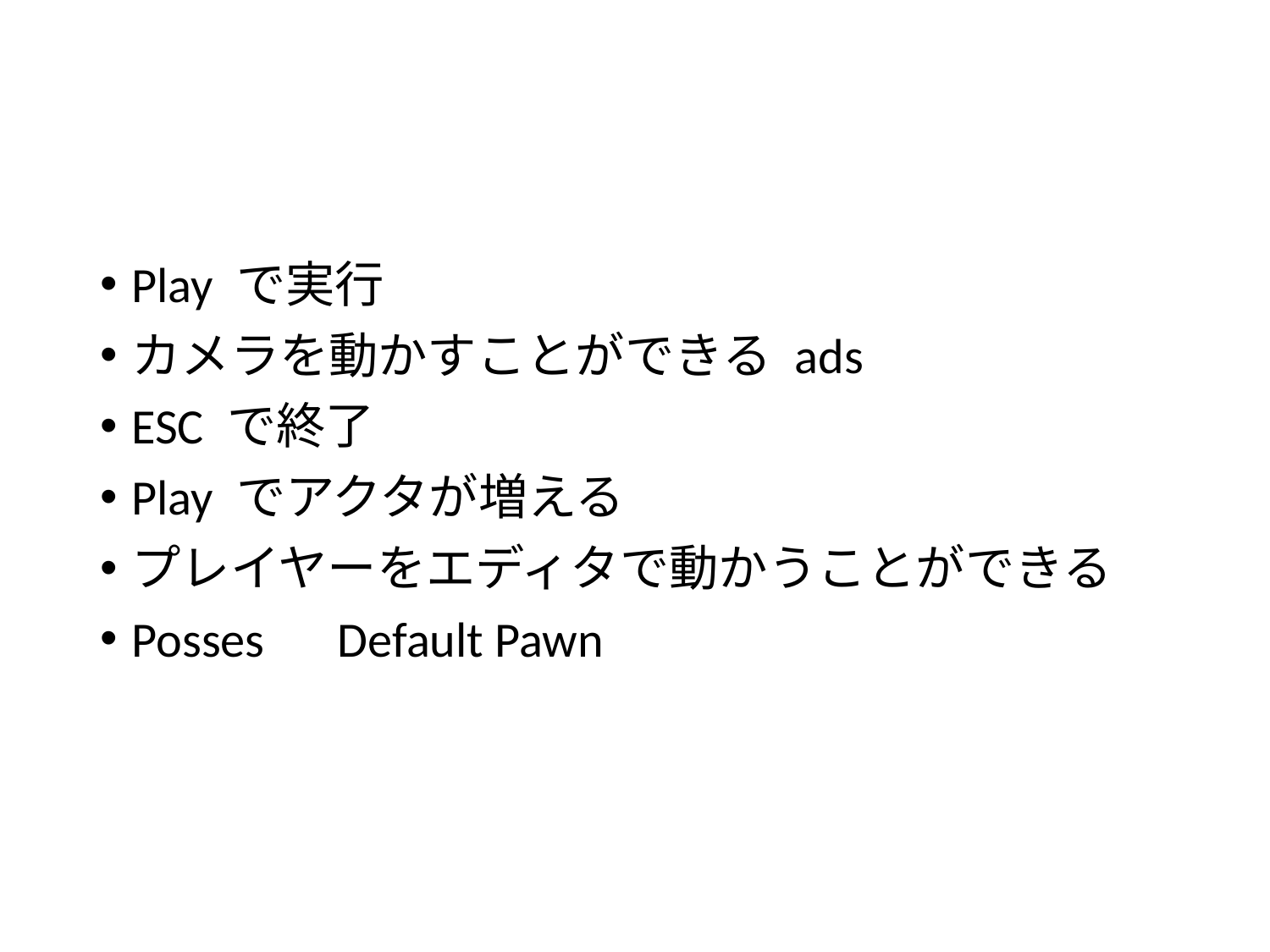

#
Play で実行
カメラを動かすことができる ads
ESC で終了
Play でアクタが増える
プレイヤーをエディタで動かうことができる
Posses　Default Pawn